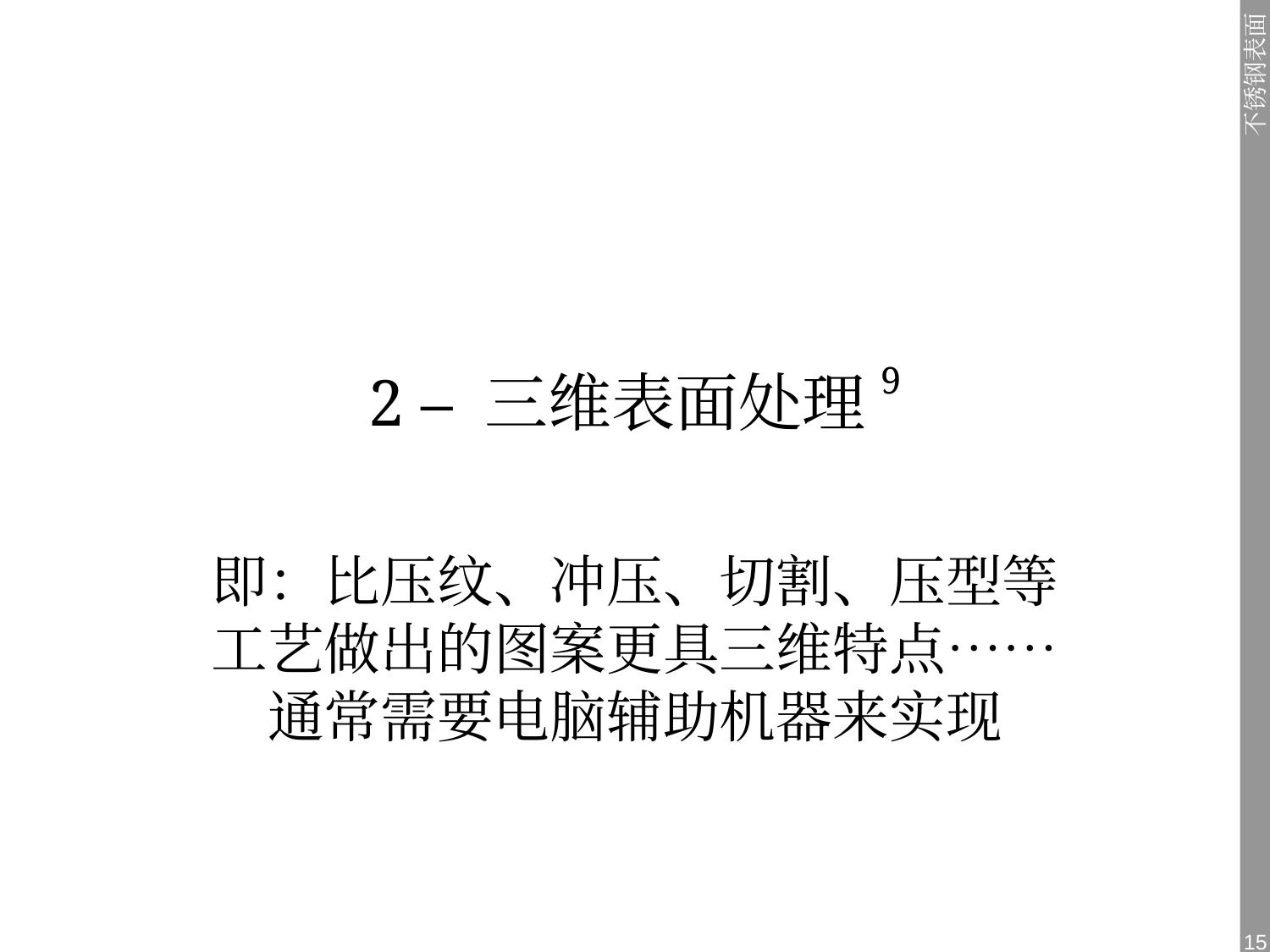

# 2 – 三维表面处理9
即：比压纹、冲压、切割、压型等工艺做出的图案更具三维特点……通常需要电脑辅助机器来实现
15